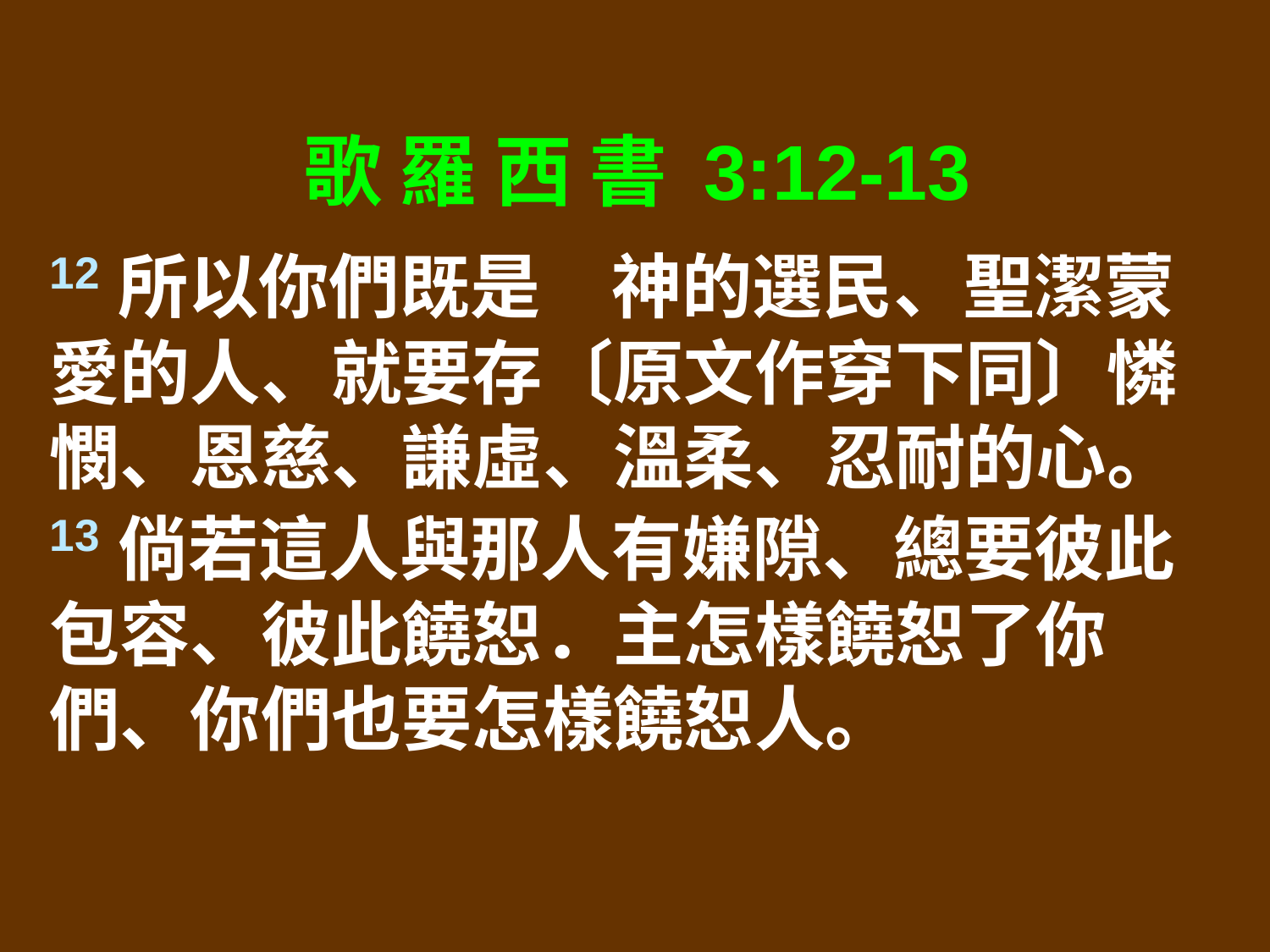

歌 羅 西 書 3:12-13
12所以你們既是　神的選民、聖潔蒙愛的人、就要存〔原文作穿下同〕憐憫、恩慈、謙虛、溫柔、忍耐的心。 13倘若這人與那人有嫌隙、總要彼此包容、彼此饒恕．主怎樣饒恕了你們、你們也要怎樣饒恕人。